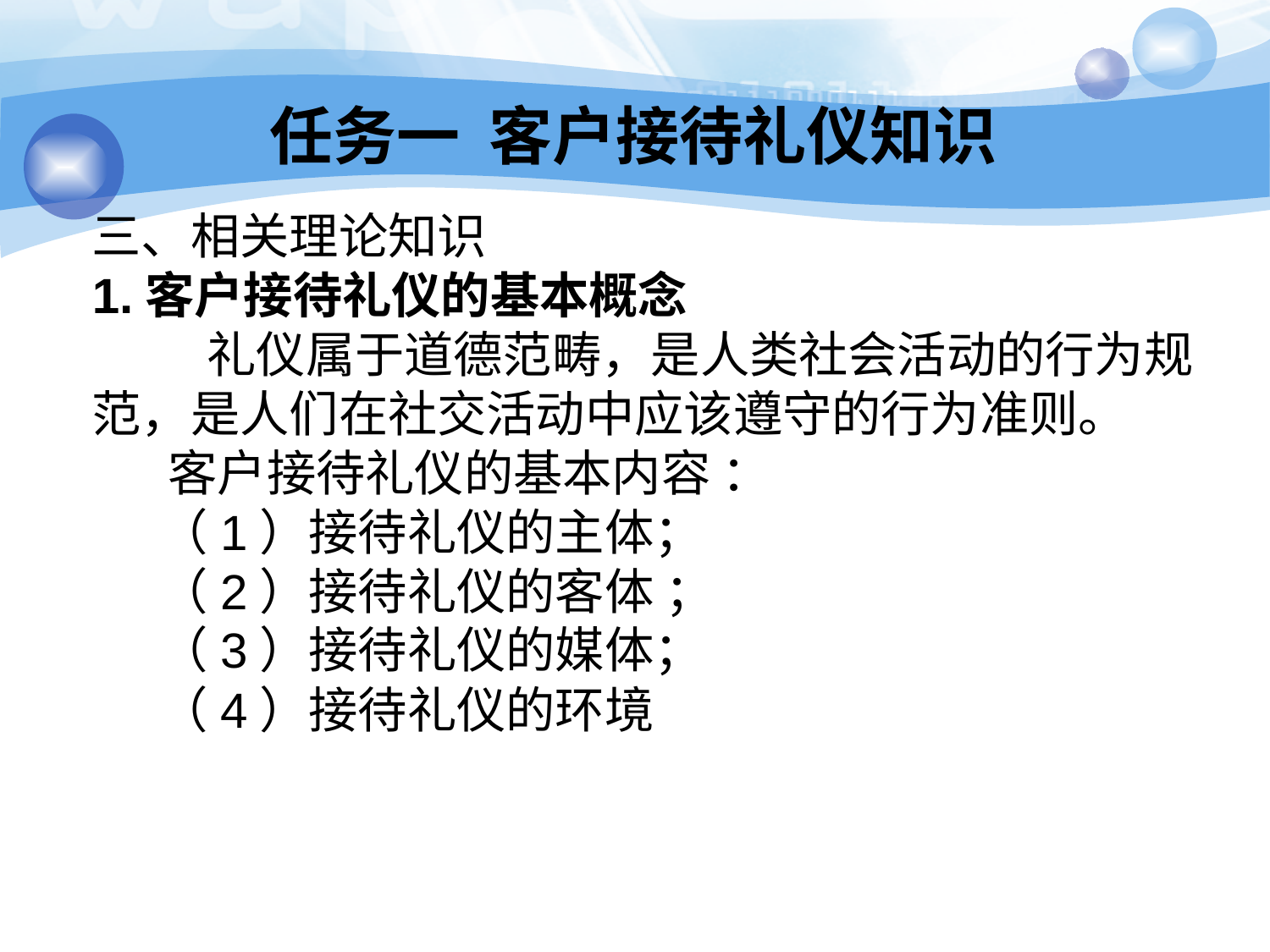

任务一  客户接待礼仪知识
三、相关理论知识
1.客户接待礼仪的基本概念
           礼仪属于道德范畴，是人类社会活动的行为规范，是人们在社交活动中应该遵守的行为准则。                 客户接待礼仪的基本内容 ：
     （1）接待礼仪的主体；
     （2）接待礼仪的客体 ；
     （3）接待礼仪的媒体；
     （4）接待礼仪的环境